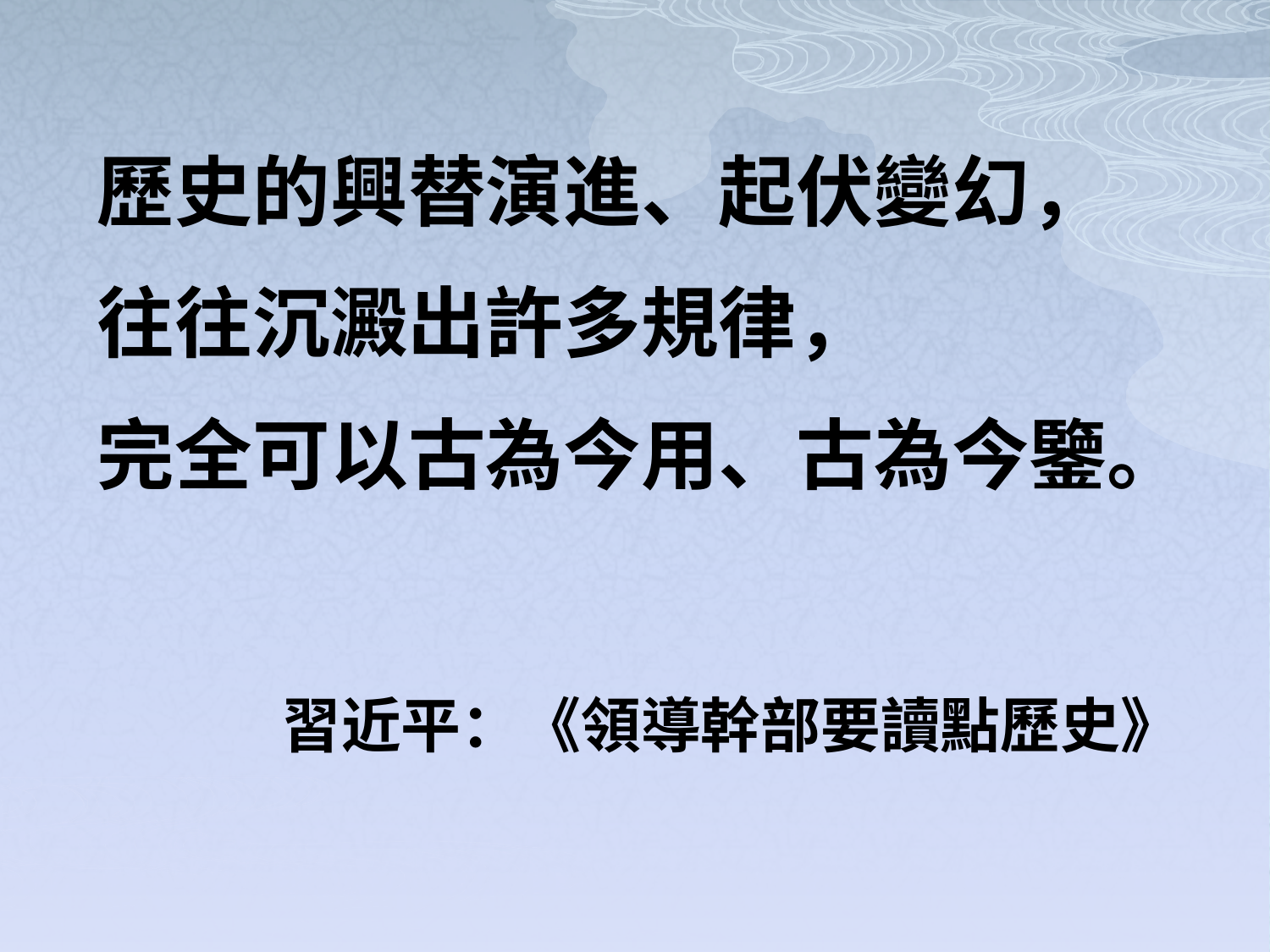

歷史的興替演進、起伏變幻，
往往沉澱出許多規律，
完全可以古為今用、古為今鑒。

習近平：《領導幹部要讀點歷史》